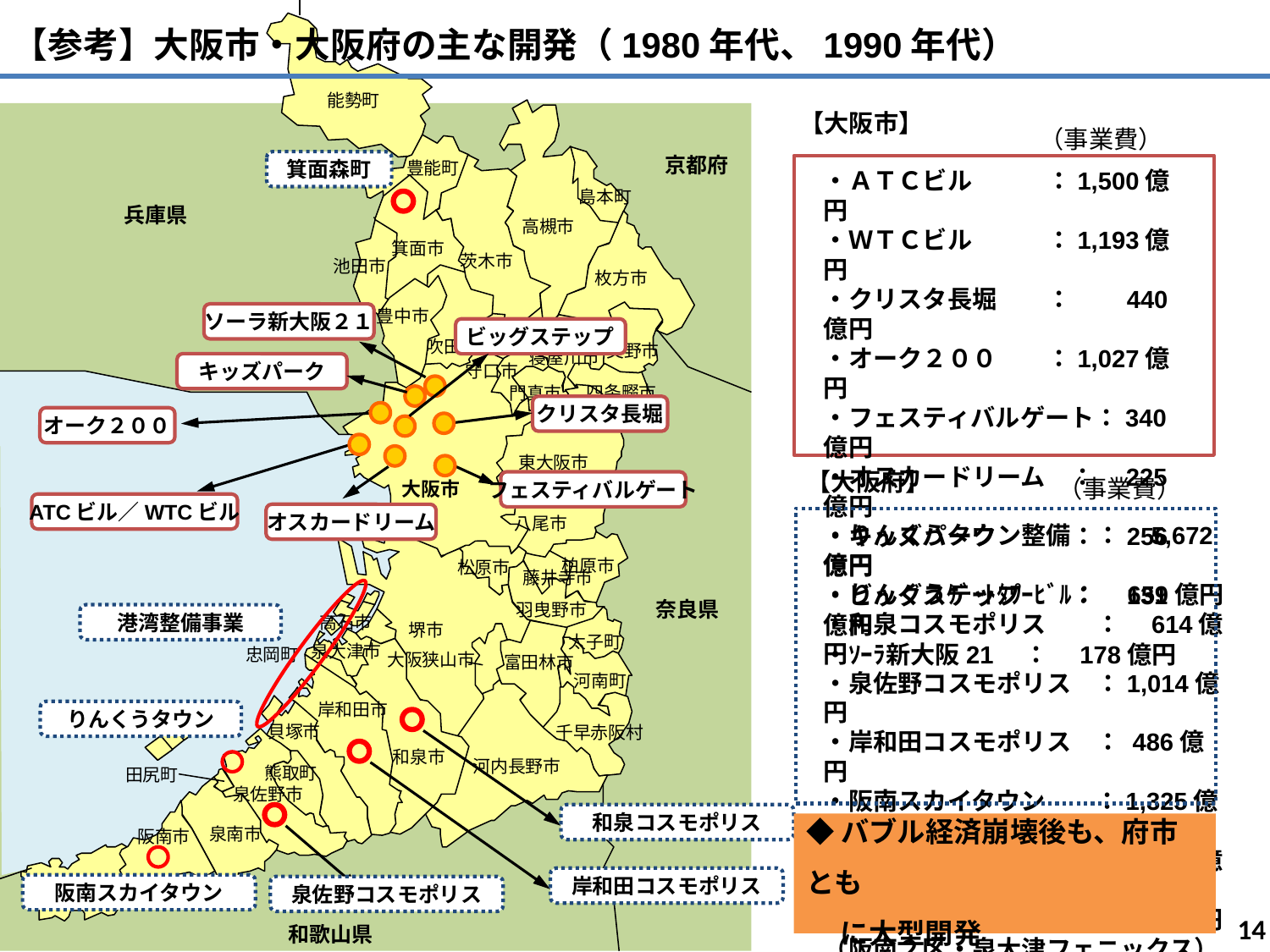

能勢町
豊能町
島本町
高槻市
箕面市
茨木市
池田市
枚方市
豊中市
摂津市
吹田市
寝屋川市
交野市
守口市
四条畷市
門真市
大東市
東大阪市
大阪市
八尾市
柏原市
松原市
藤井寺市
羽曳野市
高石市
堺市
太子町
泉大津市
忠岡町
大阪狭山市
富田林市

河南町
岸和田市
千早赤阪村
貝塚市
和泉市
河内長野市
熊取町
田尻町

泉佐野市
泉南市
阪南市
岬町
【参考】大阪市・大阪府の主な開発（1980年代、1990年代）

【大阪市】
（事業費）
京都府
箕面森町

・ＡＴＣビル　　　：1,500億円
・ＷＴＣビル　　　：1,193億円
・クリスタ長堀　　：　　440億円
・オーク２００　　：1,027億円
・フェスティバルゲート：340億円
・オスカードリーム　：　225億円
・キッズパーク　　　：　256億円
・ビッグステップ　　：　131億円
・ｿｰﾗ新大阪21　：　178億円
兵庫県

ソーラ新大阪２１
ビッグステップ

キッズパーク

クリスタ長堀

オーク２００

【大阪府】

（事業費）
フェスティバルゲート
ATCビル／WTCビル
オスカードリーム

・りんくうタウン整備　：　5,672億円
・りんくうｹﾞｰﾄﾀﾜｰﾋﾞﾙ：　659億円
・和泉コスモポリス　　：　614億円
・泉佐野コスモポリス　：1,014億円
・岸和田コスモポリス　： 486億円
・阪南スカイタウン　　：1,325億円
・箕面森町　　　　　　：　868億円
・港湾整備事業　　　：　952億円
（阪南２区・泉大津フェニックス）
奈良県
港湾整備事業

りんくうタウン

和泉コスモポリス
◆バブル経済崩壊後も、府市とも
　 に大型開発

岸和田コスモポリス
阪南スカイタウン
泉佐野コスモポリス
14
和歌山県